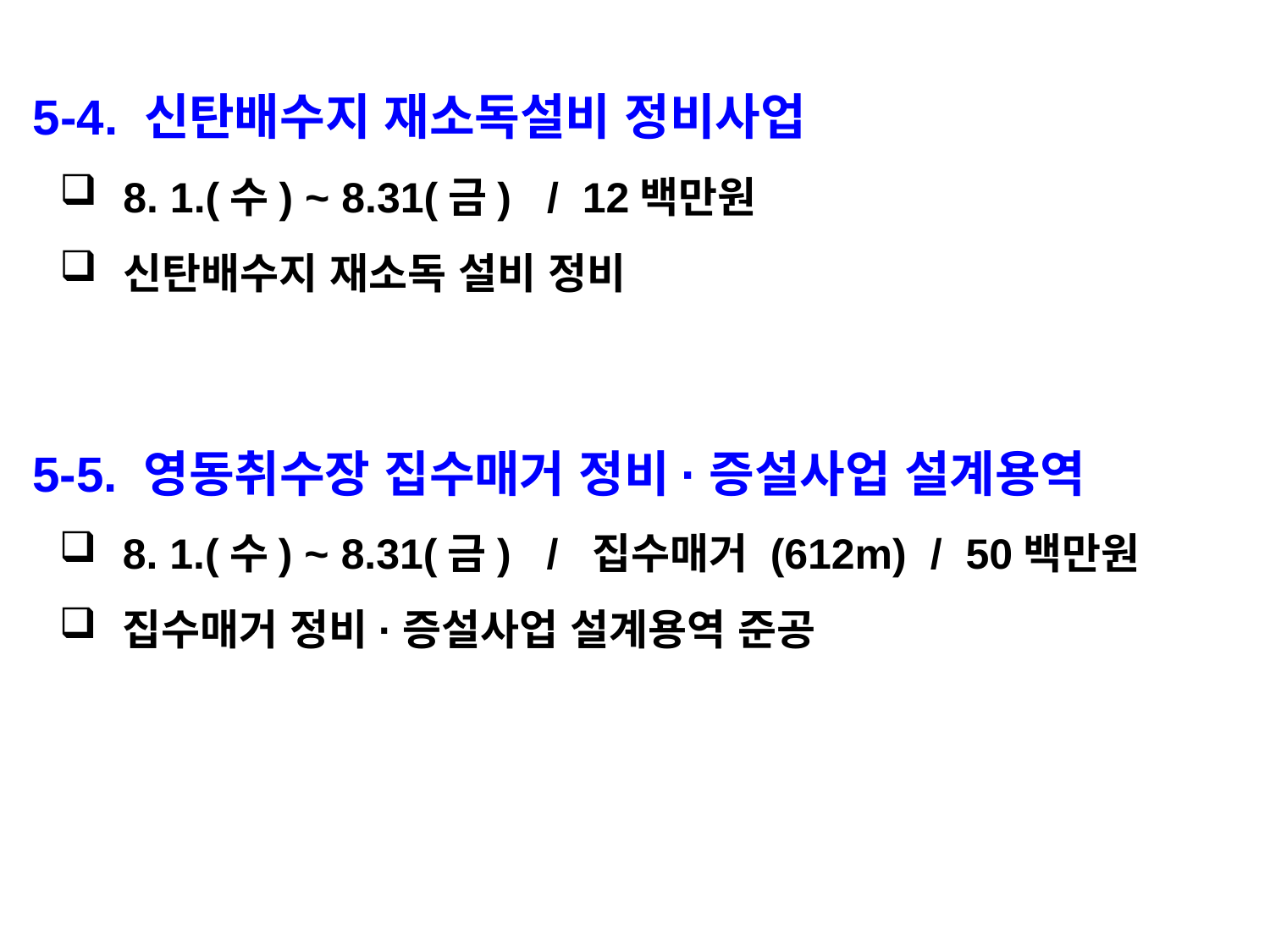

5-4. 신탄배수지 재소독설비 정비사업
8. 1.(수) ~ 8.31(금)   /  12백만원
신탄배수지 재소독 설비 정비
5-5. 영동취수장 집수매거 정비·증설사업 설계용역
8. 1.(수) ~ 8.31(금)   /  집수매거 (612m)  /  50백만원
집수매거 정비·증설사업 설계용역 준공